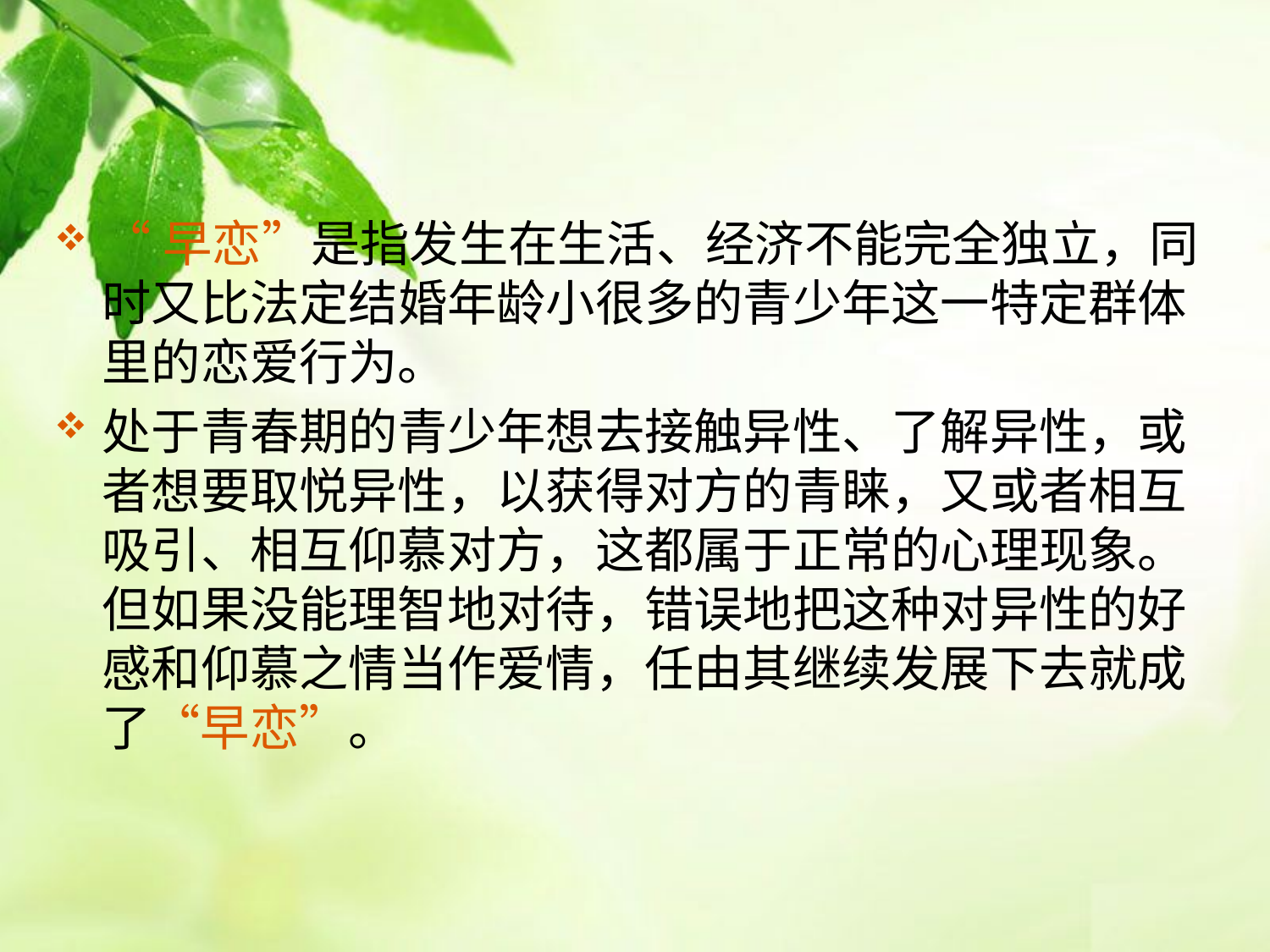

“早恋”是指发生在生活、经济不能完全独立，同时又比法定结婚年龄小很多的青少年这一特定群体里的恋爱行为。
处于青春期的青少年想去接触异性、了解异性，或者想要取悦异性，以获得对方的青睐，又或者相互吸引、相互仰慕对方，这都属于正常的心理现象。但如果没能理智地对待，错误地把这种对异性的好感和仰慕之情当作爱情，任由其继续发展下去就成了“早恋”。